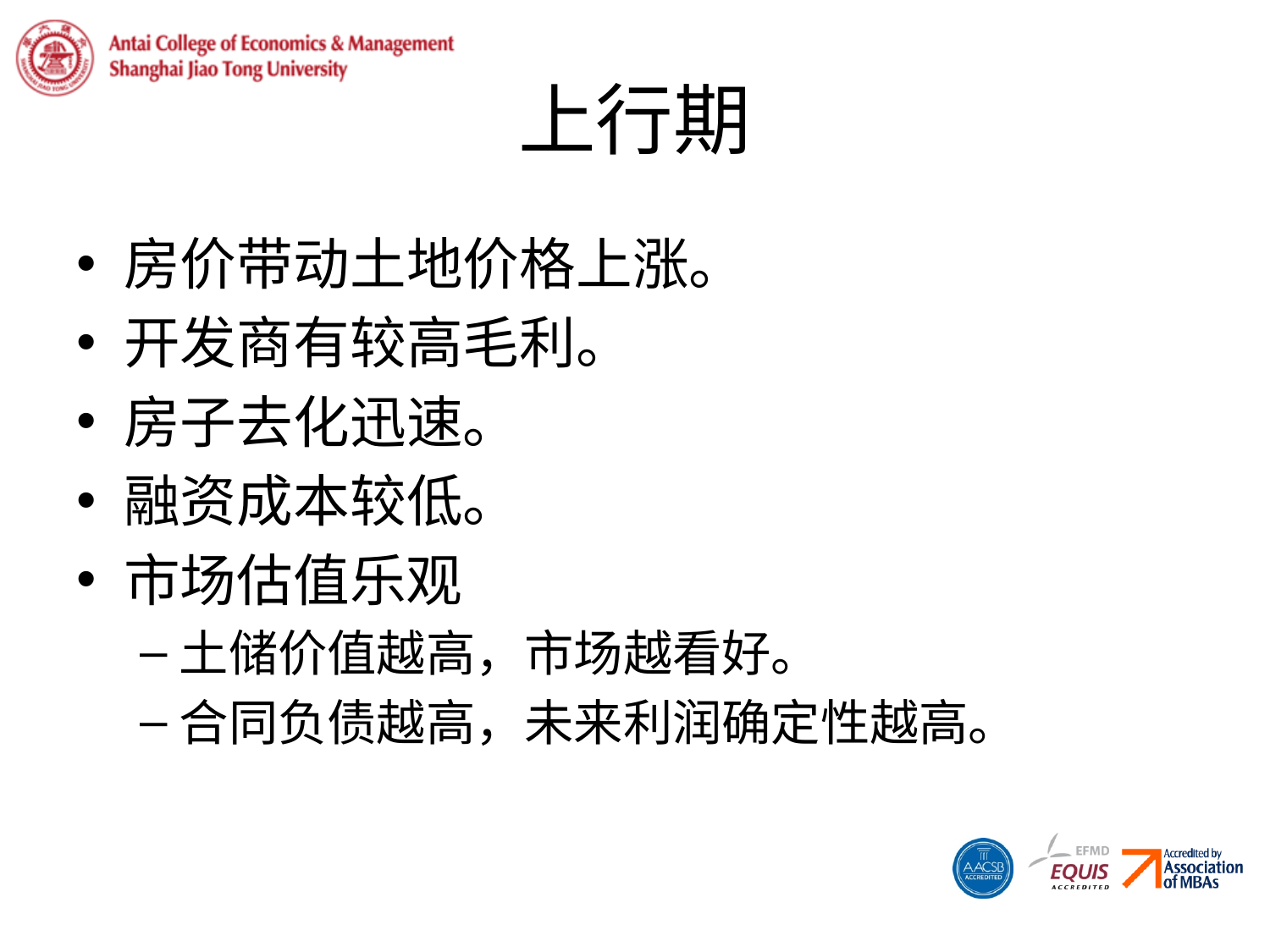

# 上行期
房价带动土地价格上涨。
开发商有较高毛利。
房子去化迅速。
融资成本较低。
市场估值乐观
土储价值越高，市场越看好。
合同负债越高，未来利润确定性越高。